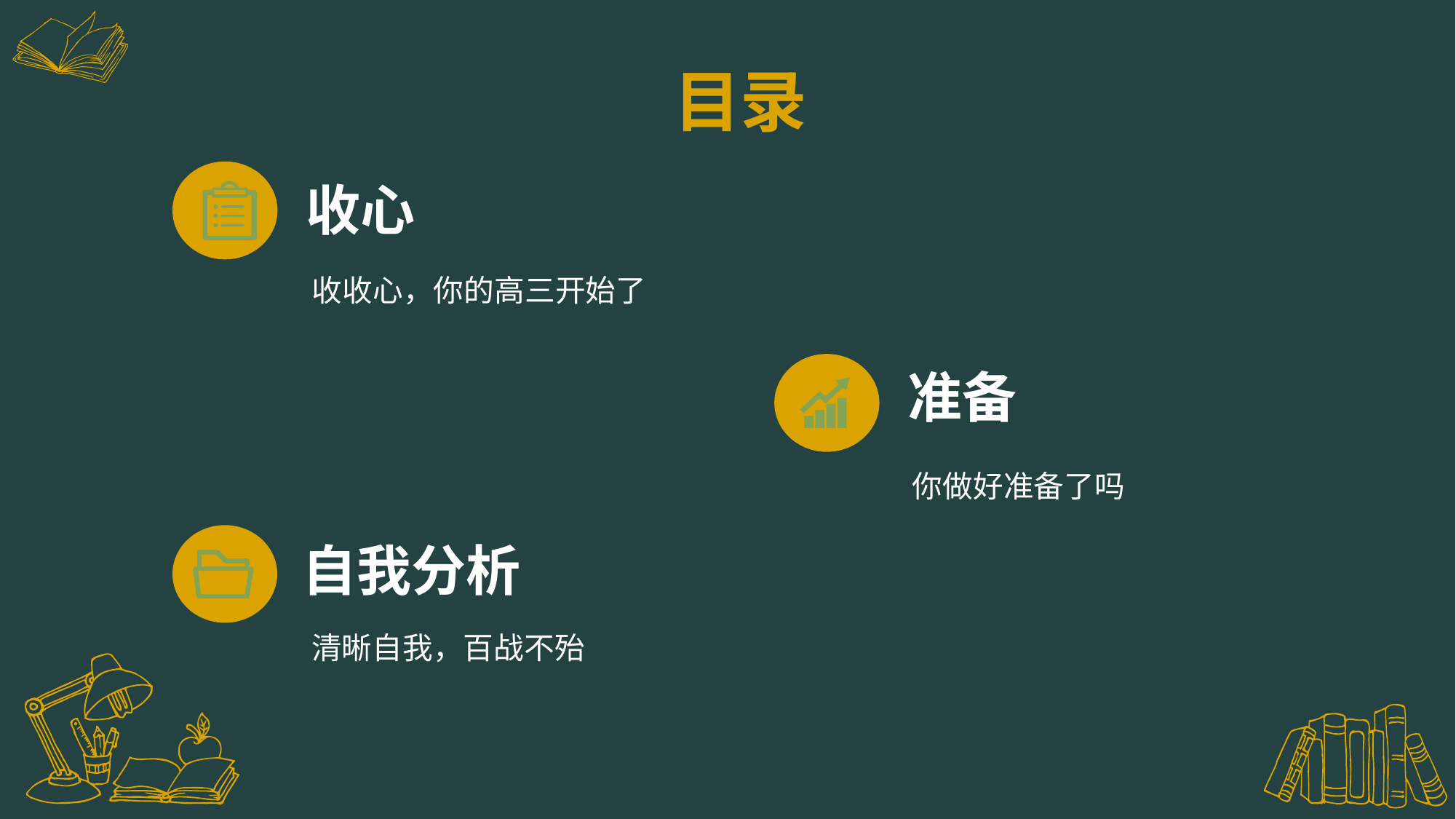

目录

收心

收收心，你的高三开始了

准备

你做好准备了吗

自我分析

清晰自我，百战不殆